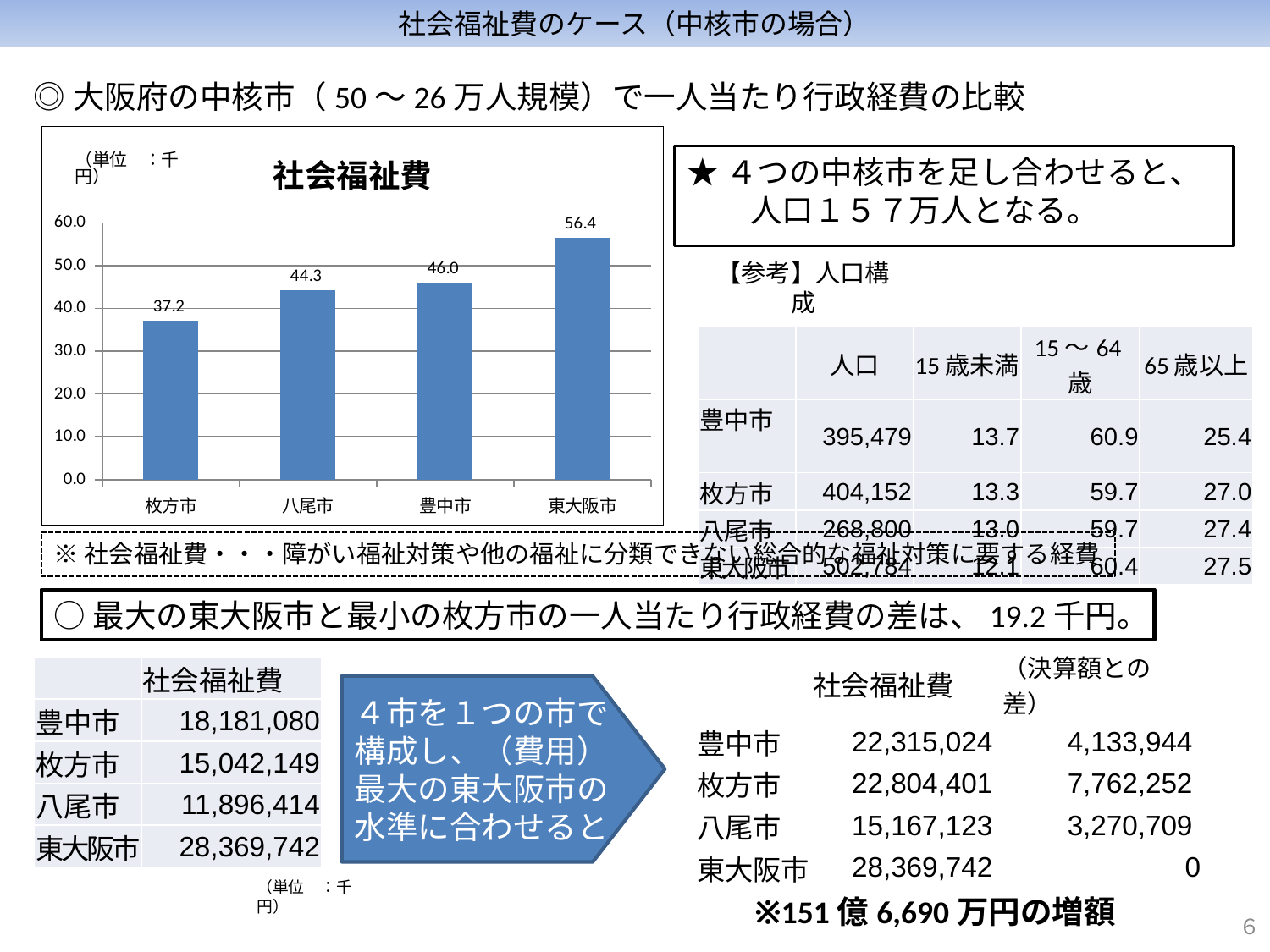

# 社会福祉費のケース（中核市の場合）
◎大阪府の中核市（50～26万人規模）で一人当たり行政経費の比較

### Chart:

| Category | 社会福祉費 |
|---|---|
| 枚方市 | 37.21903887646232 |
| 八尾市 | 44.25749255952381 |
| 豊中市 | 45.97230194270745 |
| 東大阪市 | 56.42530788569246 |
★４つの中核市を足し合わせると、
　　人口１５７万人となる。
【参考】人口構成
|  | 人口 | 15歳未満 | 15～64歳 | 65歳以上 |
| --- | --- | --- | --- | --- |
| 豊中市 | 395,479 | 13.7 | 60.9 | 25.4 |
| 枚方市 | 404,152 | 13.3 | 59.7 | 27.0 |
| 八尾市 | 268,800 | 13.0 | 59.7 | 27.4 |
| 東大阪市 | 502,784 | 12.1 | 60.4 | 27.5 |
※社会福祉費・・・障がい福祉対策や他の福祉に分類できない総合的な福祉対策に要する経費
○最大の東大阪市と最小の枚方市の一人当たり行政経費の差は、19.2千円。
|  | 社会福祉費 | （決算額との差） |
| --- | --- | --- |
| 豊中市 | 22,315,024 | 4,133,944 |
| 枚方市 | 22,804,401 | 7,762,252 |
| 八尾市 | 15,167,123 | 3,270,709 |
| 東大阪市 | 28,369,742 | 0 |
|  | 社会福祉費 |
| --- | --- |
| 豊中市 | 18,181,080 |
| 枚方市 | 15,042,149 |
| 八尾市 | 11,896,414 |
| 東大阪市 | 28,369,742 |
４市を１つの市で
構成し、（費用）最大の東大阪市の
水準に合わせると
（単位　：千円）
※151億6,690万円の増額
６